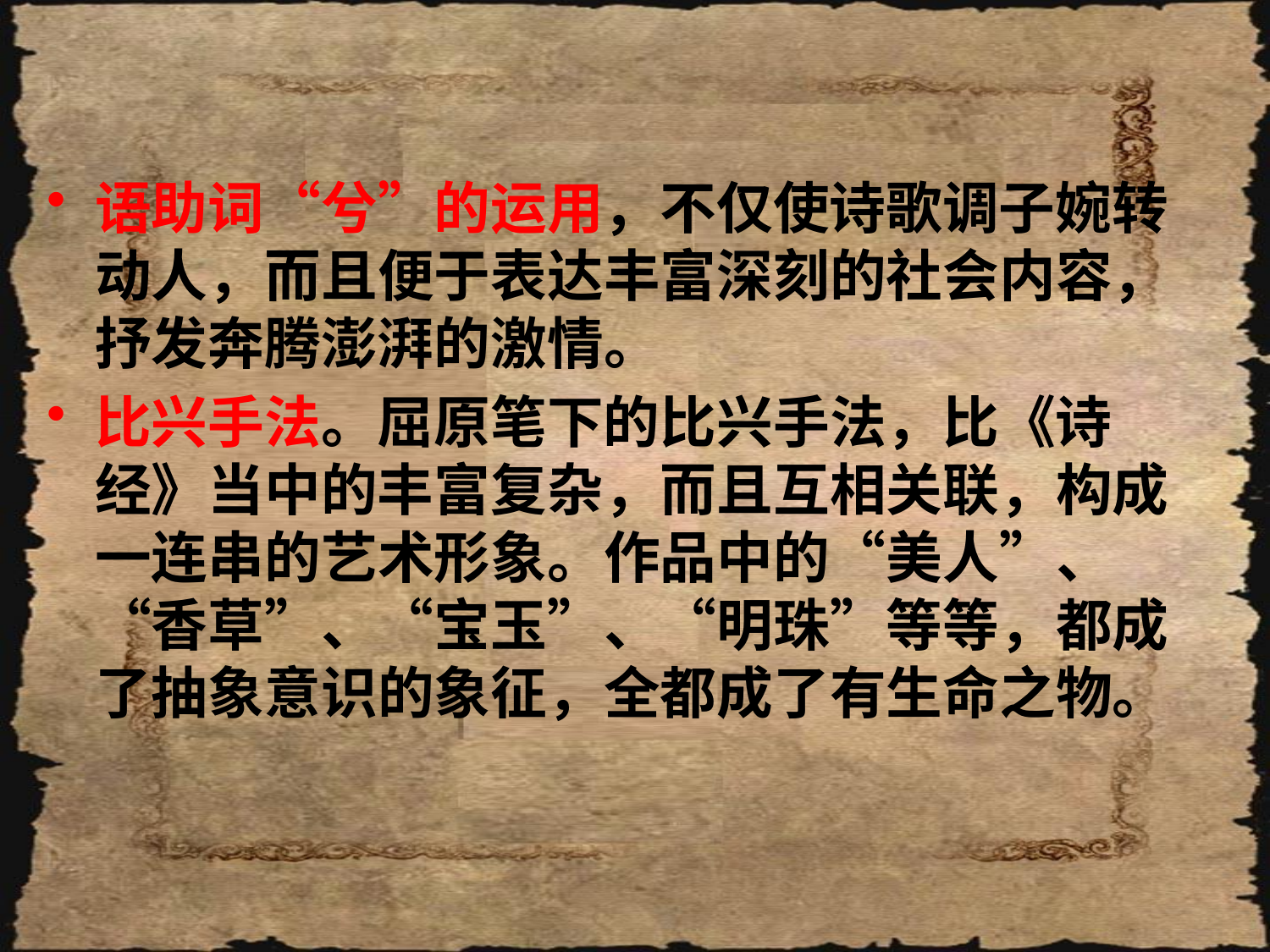

语助词“兮”的运用，不仅使诗歌调子婉转动人，而且便于表达丰富深刻的社会内容，抒发奔腾澎湃的激情。
比兴手法。屈原笔下的比兴手法，比《诗经》当中的丰富复杂，而且互相关联，构成一连串的艺术形象。作品中的“美人”、“香草”、“宝玉”、“明珠”等等，都成了抽象意识的象征，全都成了有生命之物。